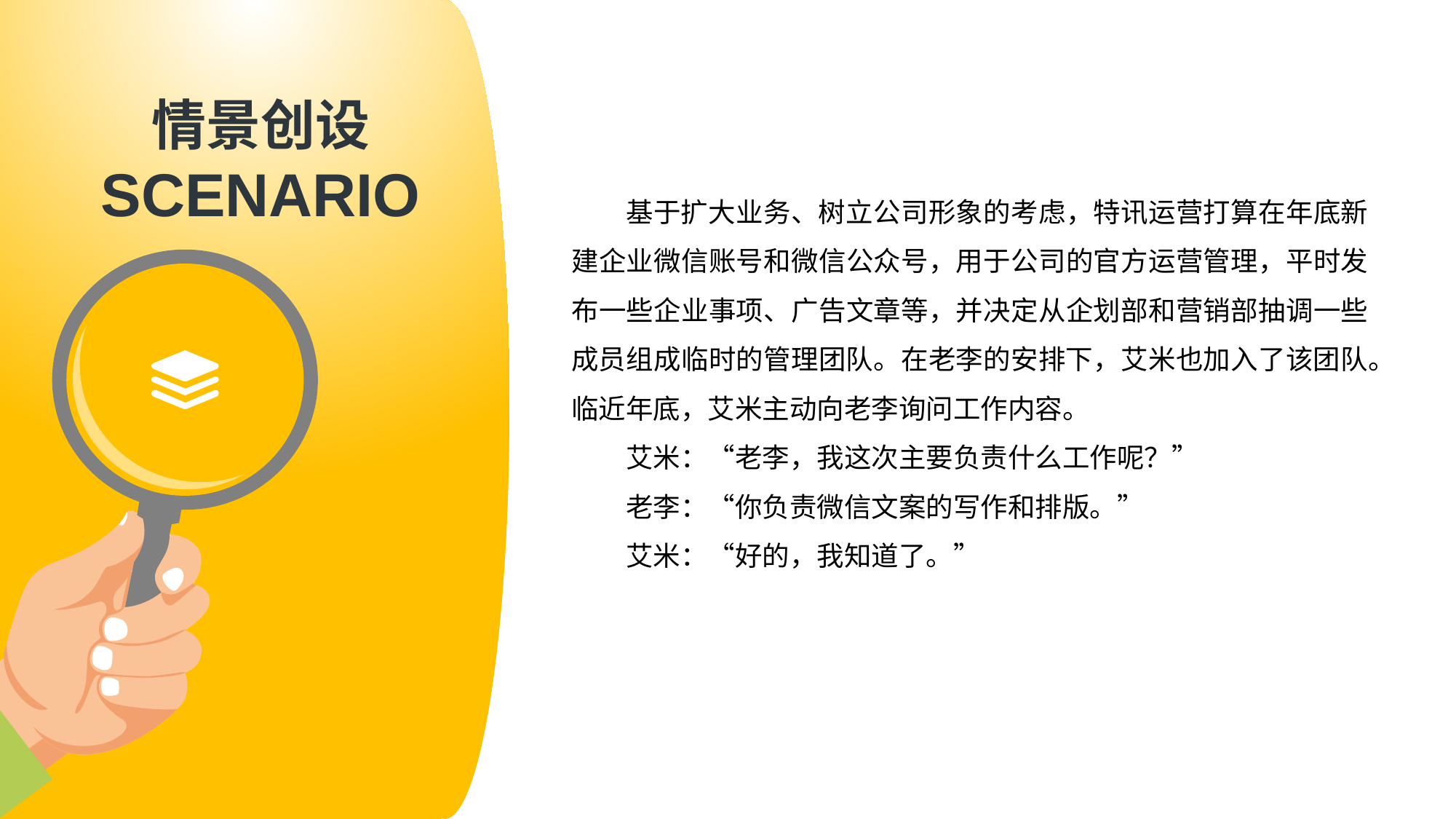

情景创设
SCENARIO

基于扩大业务、树立公司形象的考虑，特讯运营打算在年底新建企业微信账号和微信公众号，用于公司的官方运营管理，平时发布一些企业事项、广告文章等，并决定从企划部和营销部抽调一些成员组成临时的管理团队。在老李的安排下，艾米也加入了该团队。临近年底，艾米主动向老李询问工作内容。
艾米：“老李，我这次主要负责什么工作呢？”
老李：“你负责微信文案的写作和排版。”
艾米：“好的，我知道了。”